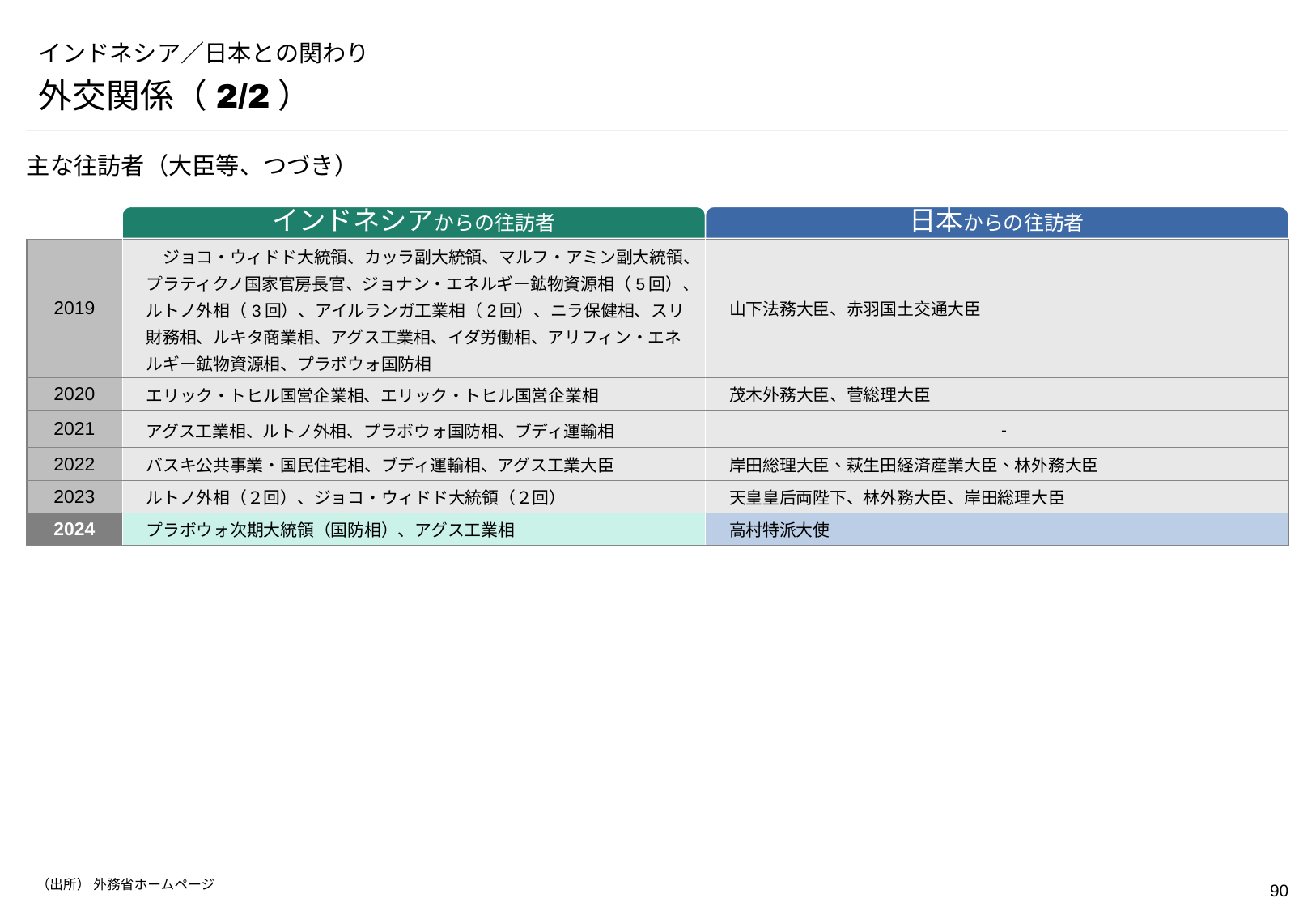

# インドネシア／日本との関わり
外交関係（2/2）
主な往訪者（大臣等、つづき）
インドネシアからの往訪者
日本からの往訪者
| 2019 | ジョコ・ウィドド大統領、カッラ副大統領、マルフ・アミン副大統領、プラティクノ国家官房長官、ジョナン・エネルギー鉱物資源相（5回）、ルトノ外相（3回）、アイルランガ工業相（2回）、ニラ保健相、スリ財務相、ルキタ商業相、アグス工業相、イダ労働相、アリフィン・エネルギー鉱物資源相、プラボウォ国防相 | 山下法務大臣、赤羽国土交通大臣 |
| --- | --- | --- |
| 2020 | エリック・トヒル国営企業相、エリック・トヒル国営企業相 | 茂木外務大臣、菅総理大臣 |
| 2021 | アグス工業相、ルトノ外相、プラボウォ国防相、ブディ運輸相 | - |
| 2022 | バスキ公共事業・国民住宅相、ブディ運輸相、アグス工業大臣 | 岸田総理大臣、萩生田経済産業大臣、林外務大臣 |
| 2023 | ルトノ外相（２回）、ジョコ・ウィドド大統領（２回） | 天皇皇后両陛下、林外務大臣、岸田総理大臣 |
| 2024 | プラボウォ次期大統領（国防相）、アグス工業相 | 高村特派大使 |
（出所） 外務省ホームページ